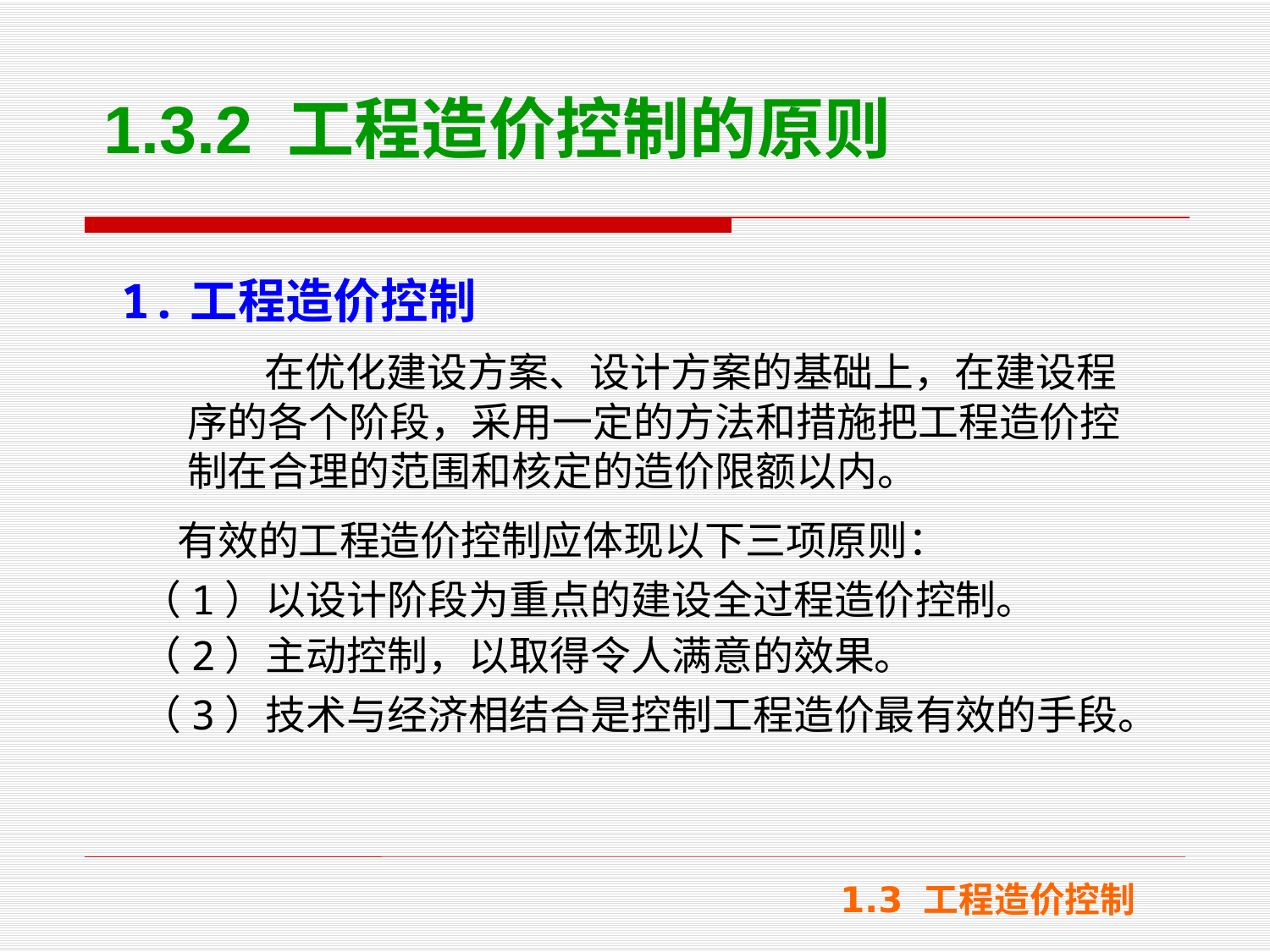

# 1.3.2 工程造价控制的原则
1.工程造价控制
　　　在优化建设方案、设计方案的基础上，在建设程序的各个阶段，采用一定的方法和措施把工程造价控制在合理的范围和核定的造价限额以内。
     有效的工程造价控制应体现以下三项原则：
 （1）以设计阶段为重点的建设全过程造价控制。
 （2）主动控制，以取得令人满意的效果。
 （3）技术与经济相结合是控制工程造价最有效的手段。

1.3 工程造价控制